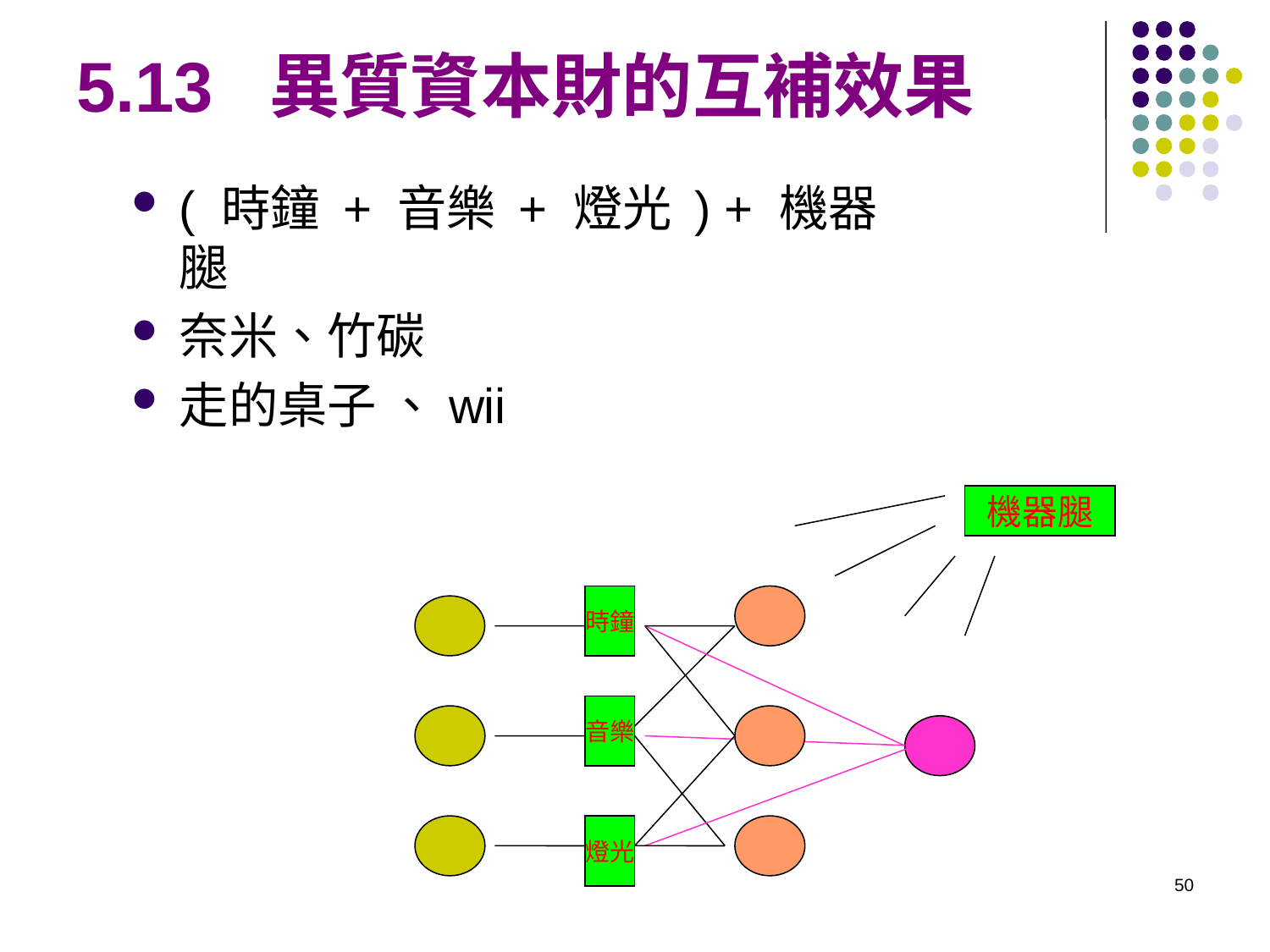

# 5.13  異質資本財的互補效果
( 時鐘 + 音樂 + 燈光 ) + 機器腿
奈米、竹碳
走的桌子 、wii

機器腿

時鐘

音樂

燈光

50